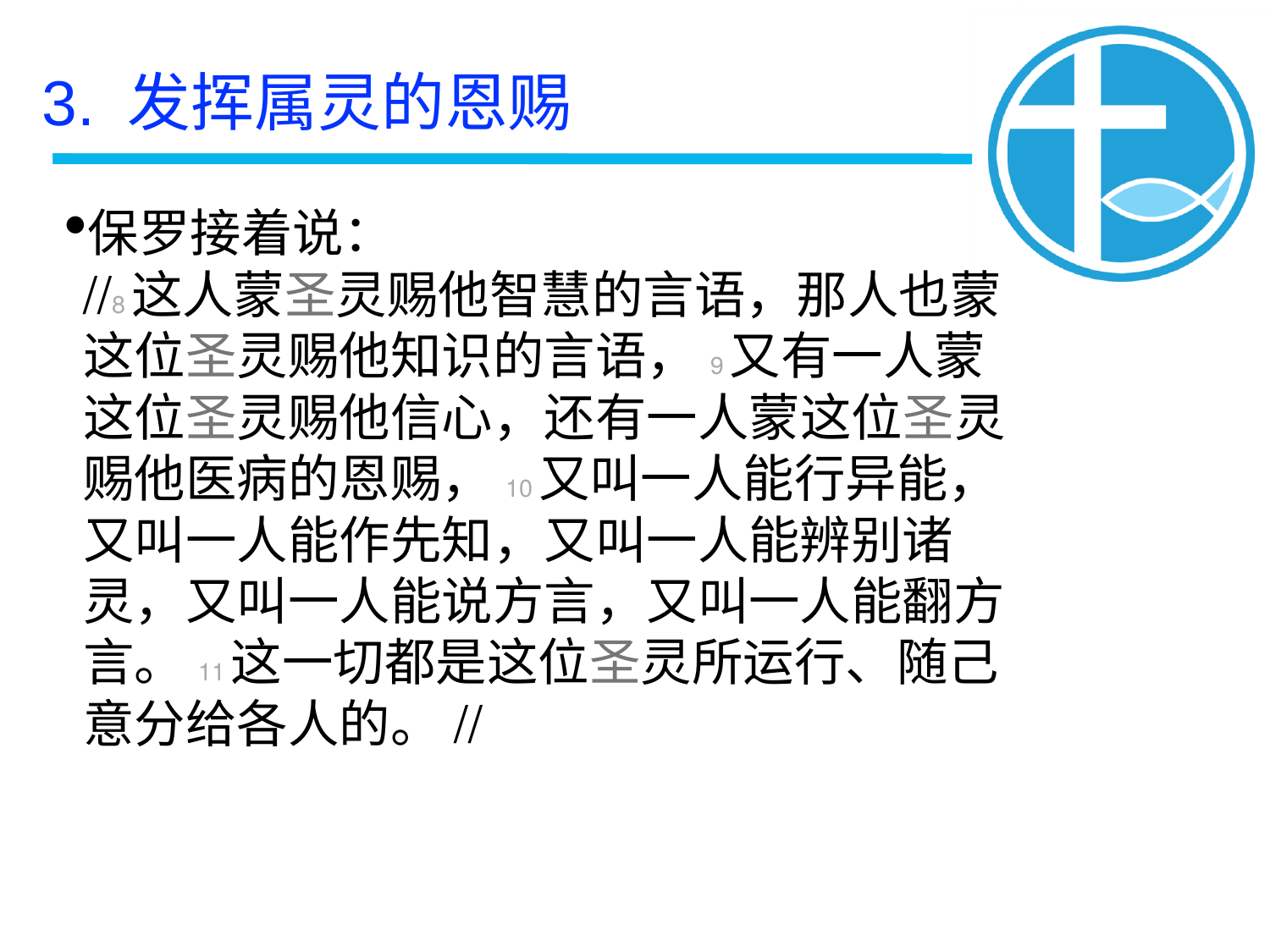

3. 发挥属灵的恩赐
保罗接着说：
//8这人蒙圣灵赐他智慧的言语，那人也蒙这位圣灵赐他知识的言语，9又有一人蒙这位圣灵赐他信心，还有一人蒙这位圣灵赐他医病的恩赐，10又叫一人能行异能，又叫一人能作先知，又叫一人能辨别诸灵，又叫一人能说方言，又叫一人能翻方言。11这一切都是这位圣灵所运行、随己意分给各人的。//